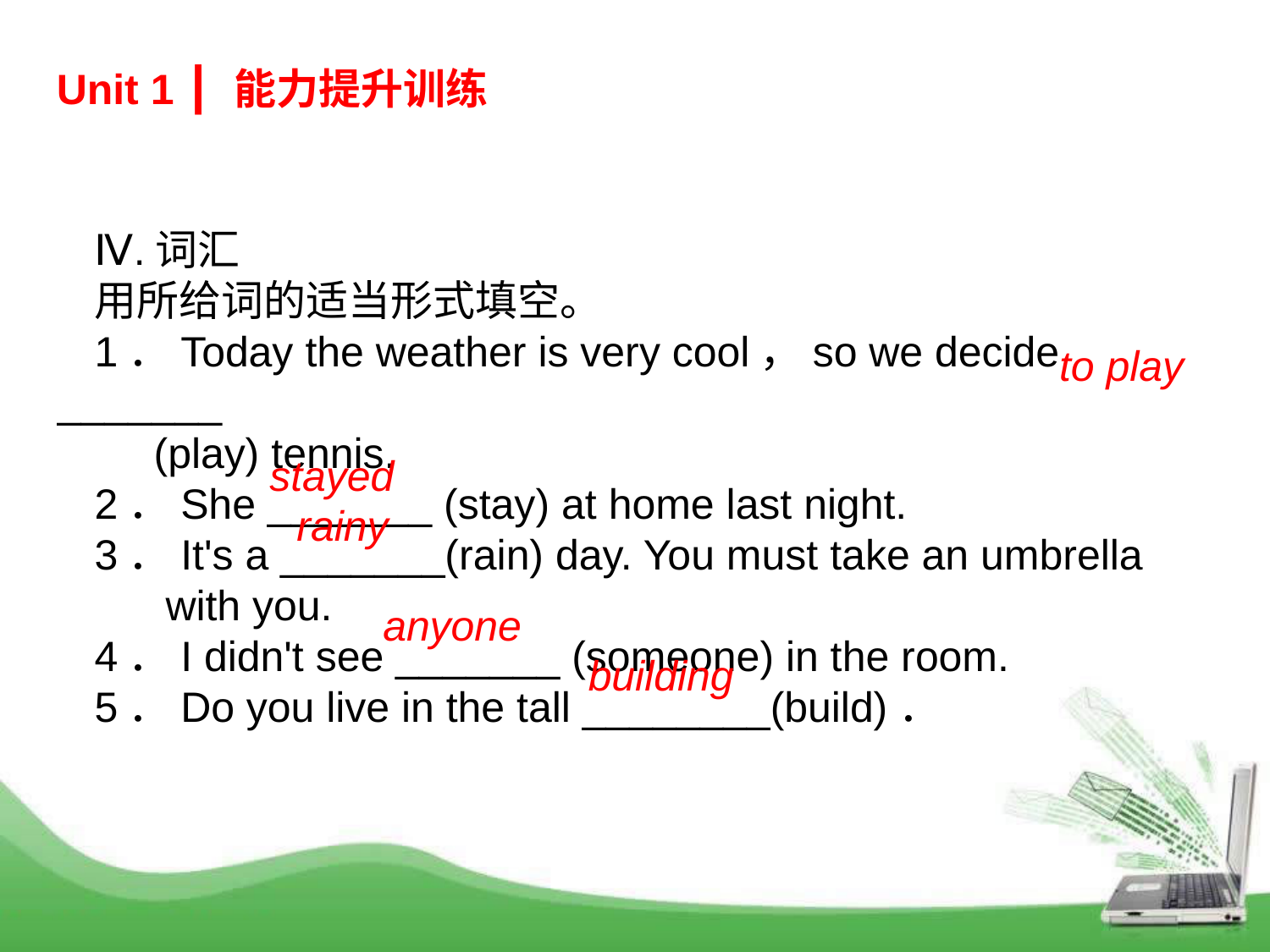

Unit 1 ┃ 能力提升训练

Ⅳ.词汇
用所给词的适当形式填空。
1．Today the weather is very cool，so we decide _______
     (play) tennis.
2．She _______ (stay) at home last night.
3．It's a _______(rain) day. You must take an umbrella
      with you.
4．I didn't see _______ (someone) in the room.
5．Do you live in the tall ________(build)．
to play
stayed
rainy
anyone
building